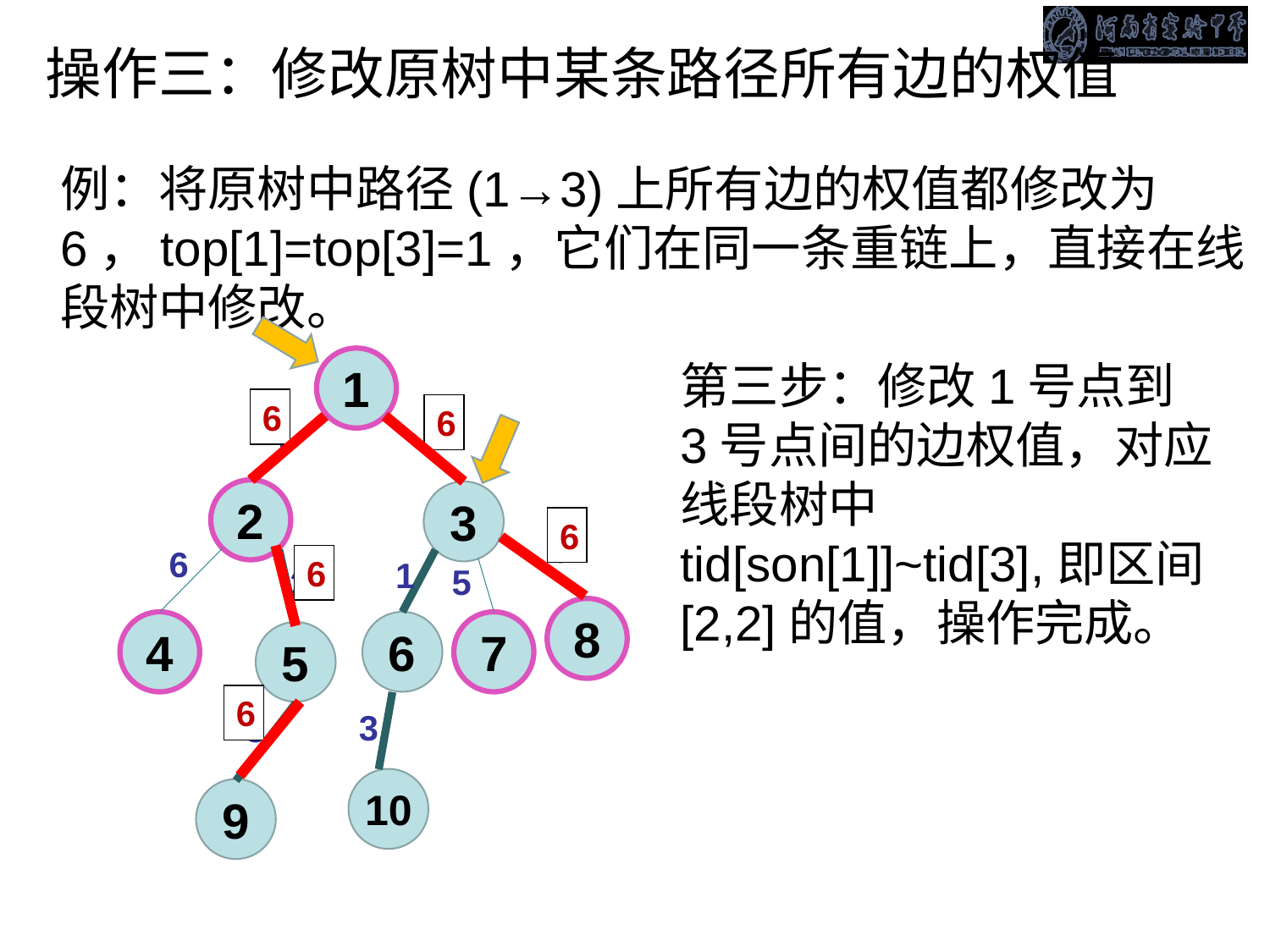

操作三：修改原树中某条路径所有边的权值
例：将原树中路径(1→3)上所有边的权值都修改为6，top[1]=top[3]=1，它们在同一条重链上，直接在线段树中修改。

1
4
5
2
3
9
6
1
5
2
8
4
6
7
5
3
3
10
9
第三步：修改1号点到3号点间的边权值，对应线段树中tid[son[1]]~tid[3],即区间[2,2]的值，操作完成。
6
6

6
6
6